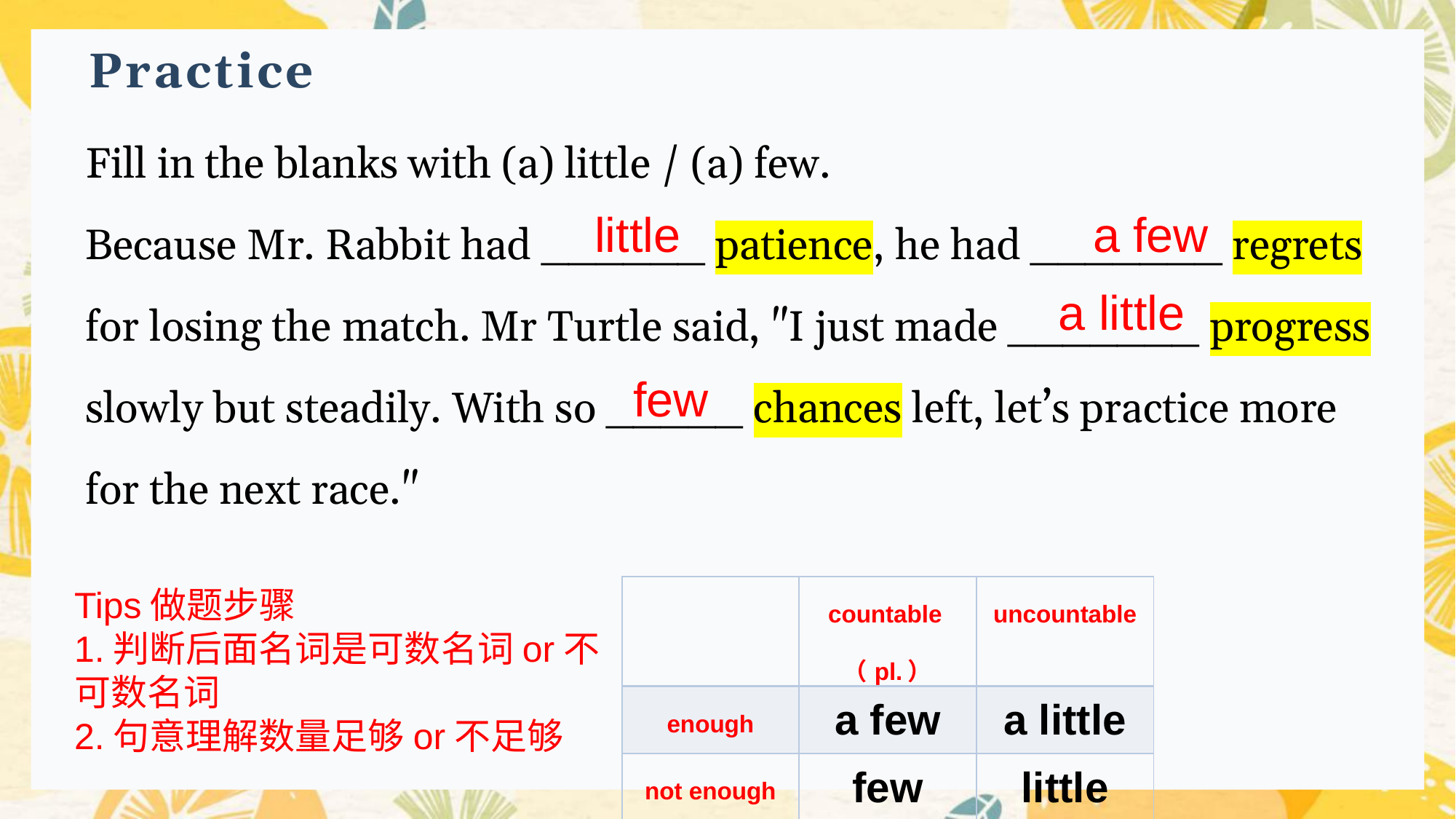

Practice
Fill in the blanks with (a) little / (a) few.
Because Mr. Rabbit had ______ patience, he had _______ regrets for losing the match. Mr Turtle said, "I just made _______ progress slowly but steadily. With so _____ chances left, let’s practice more for the next race."
little
a few
a little
few
Tips做题步骤
1.判断后面名词是可数名词or不可数名词
2.句意理解数量足够or不足够
|  | countable（pl.） | uncountable |
| --- | --- | --- |
| enough | a few | a little |
| not enough | few | little |